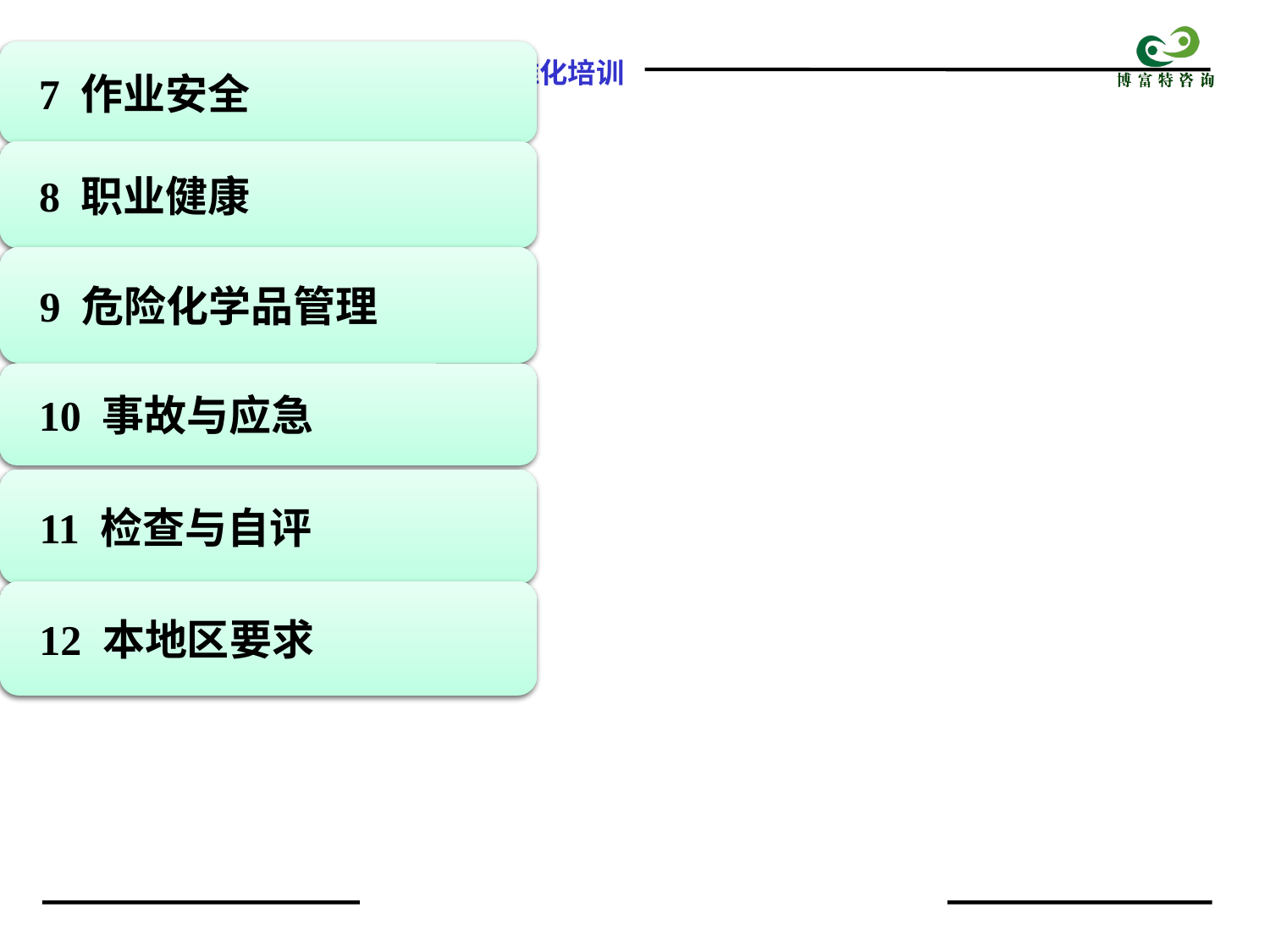

7 作业安全
  8 职业健康
  9 危险化学品管理
  10 事故与应急
  11 检查与自评
  12 本地区要求
  1法律、法规和标准
  2 机构和职责
  3 风险管理
  4 管理制度
  5 培训教育
  6 生产设施及工艺安全